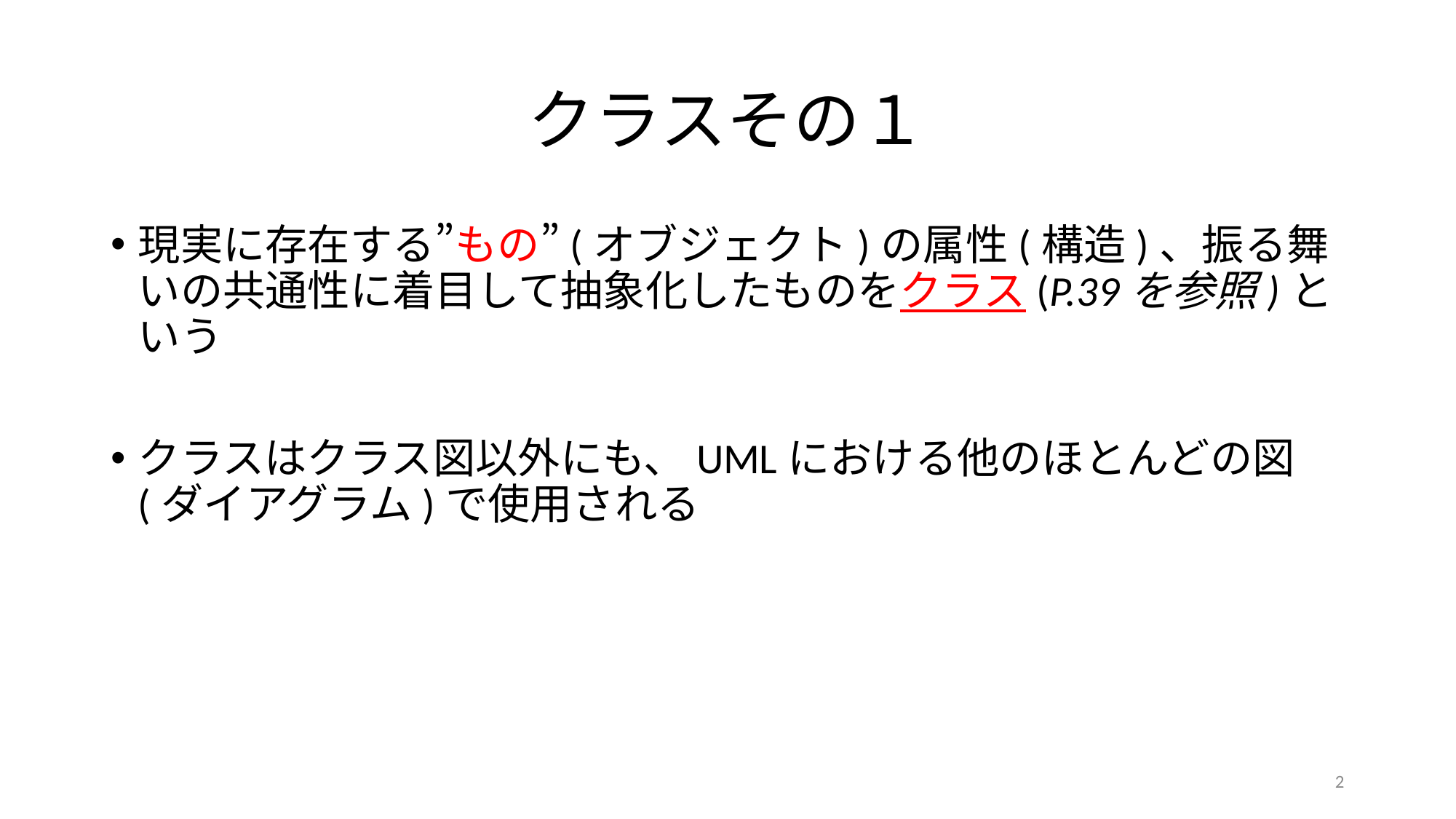

# クラスその１
現実に存在する”もの”(オブジェクト)の属性(構造)、振る舞いの共通性に着目して抽象化したものをクラス(P.39を参照)という

クラスはクラス図以外にも、UMLにおける他のほとんどの図(ダイアグラム)で使用される

2